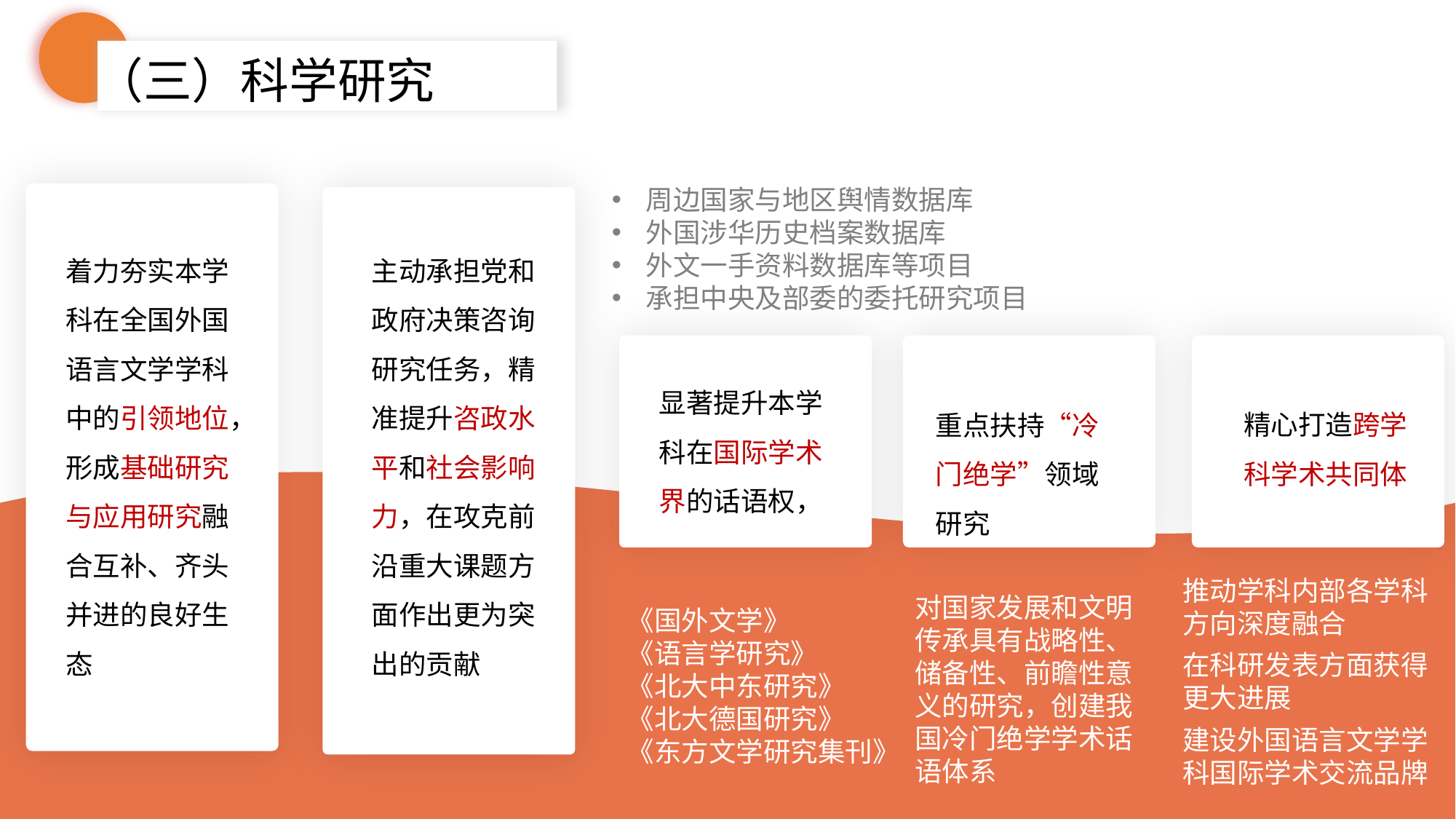

（三）科学研究
周边国家与地区舆情数据库
外国涉华历史档案数据库
外文一手资料数据库等项目
承担中央及部委的委托研究项目

着力夯实本学科在全国外国语言文学学科中的引领地位，形成基础研究与应用研究融合互补、齐头并进的良好生态
主动承担党和政府决策咨询研究任务，精准提升咨政水平和社会影响力，在攻克前沿重大课题方面作出更为突出的贡献

显著提升本学科在国际学术界的话语权，
重点扶持“冷门绝学”领域研究
精心打造跨学科学术共同体

推动学科内部各学科方向深度融合
在科研发表方面获得更大进展
建设外国语言文学学科国际学术交流品牌
对国家发展和文明传承具有战略性、储备性、前瞻性意义的研究，创建我国冷门绝学学术话语体系
《国外文学》
《语言学研究》
《北大中东研究》
《北大德国研究》
《东方文学研究集刊》